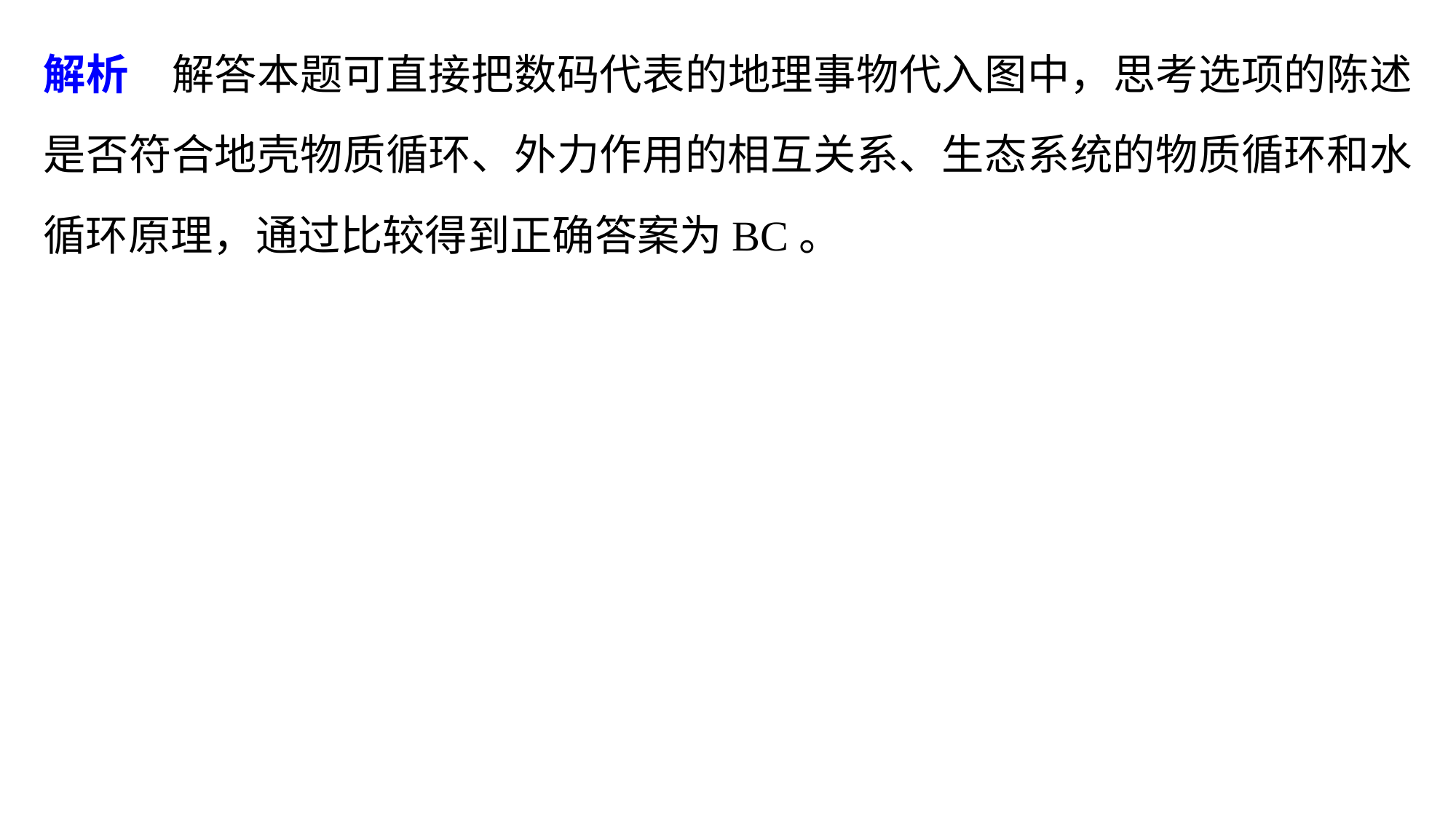

解析　解答本题可直接把数码代表的地理事物代入图中，思考选项的陈述是否符合地壳物质循环、外力作用的相互关系、生态系统的物质循环和水循环原理，通过比较得到正确答案为BC。